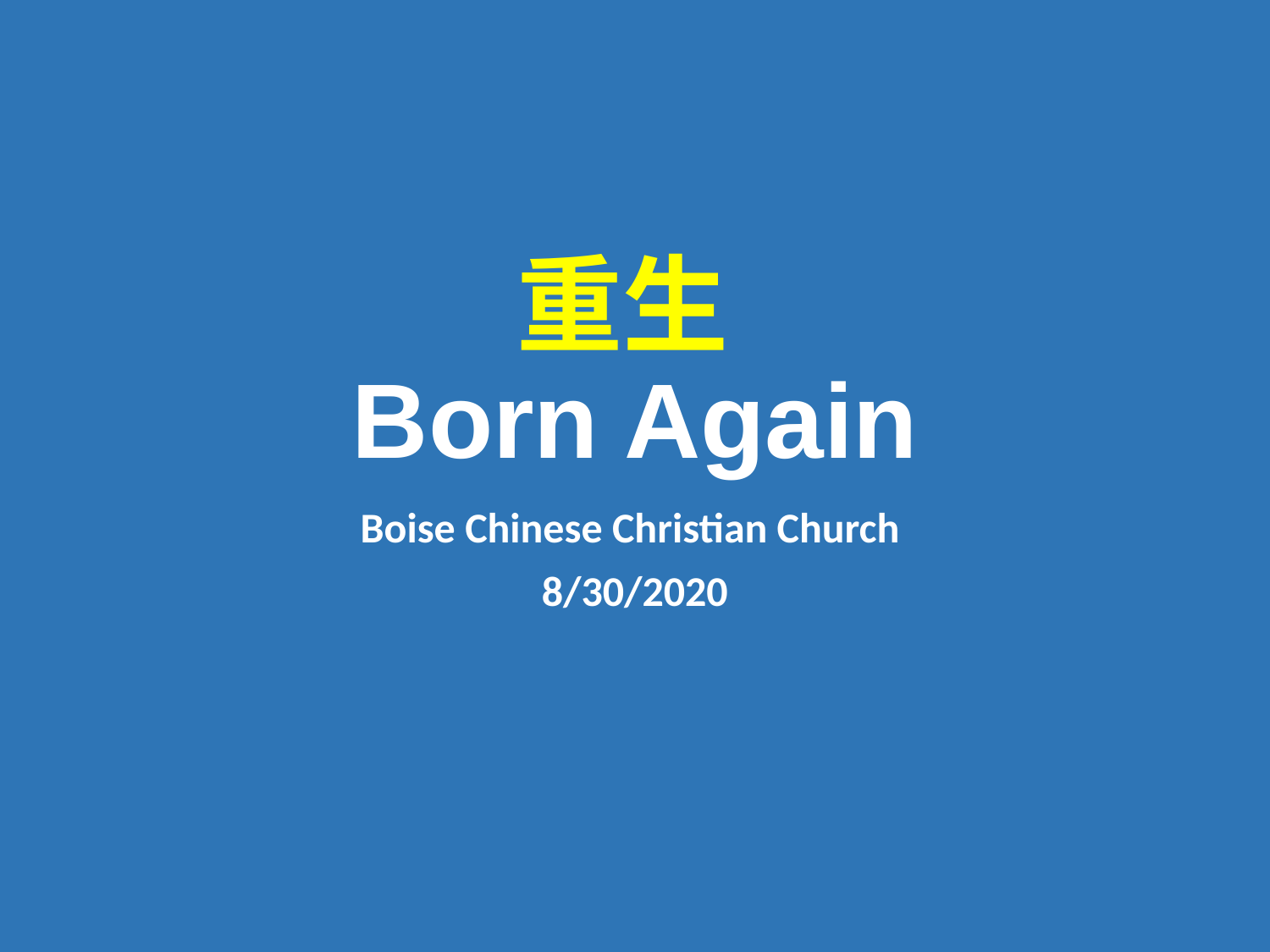

# 重生 Born Again
Boise Chinese Christian Church
8/30/2020